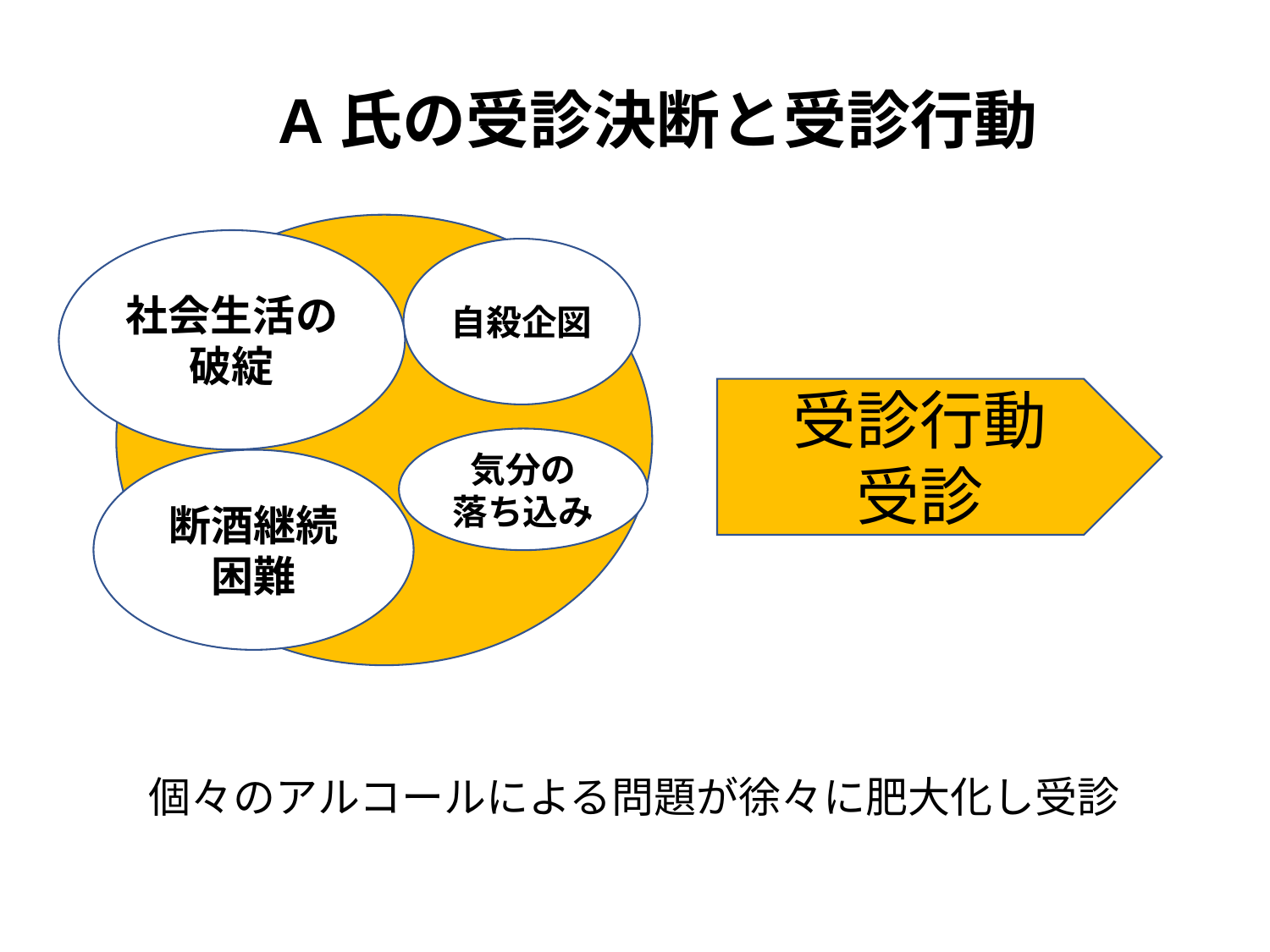

# A氏の受診決断と受診行動

社会生活の
破綻
自殺企図
受診行動
受診
気分の
落ち込み
断酒継続困難
個々のアルコールによる問題が徐々に肥大化し受診